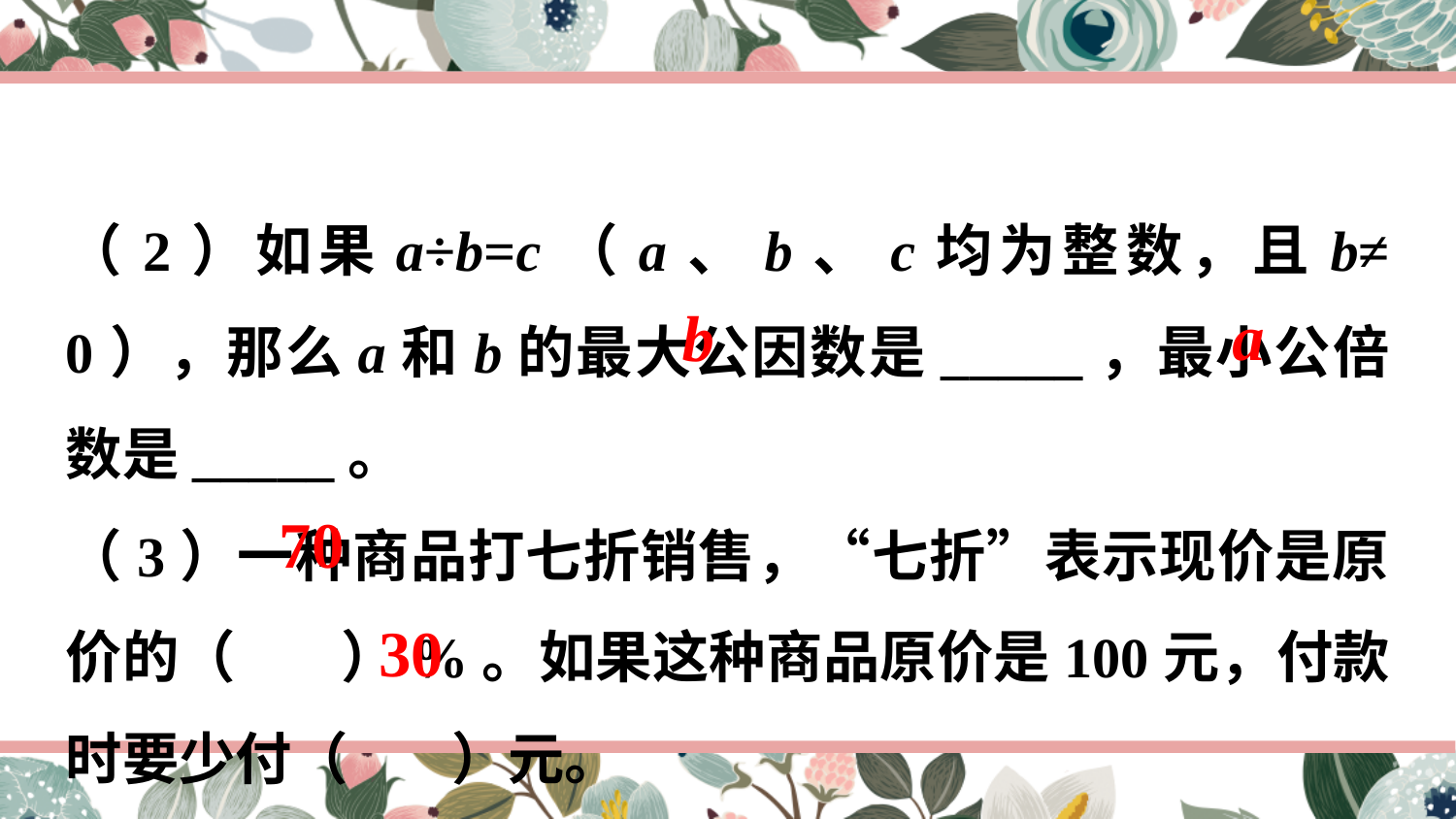

（2）如果a÷b=c（a、b、c均为整数，且b≠0），那么a和b的最大公因数是_____，最小公倍数是_____。
（3）一种商品打七折销售，“七折”表示现价是原价的（        ）%。如果这种商品原价是100元，付款时要少付（        ）元。
a
b
70
30